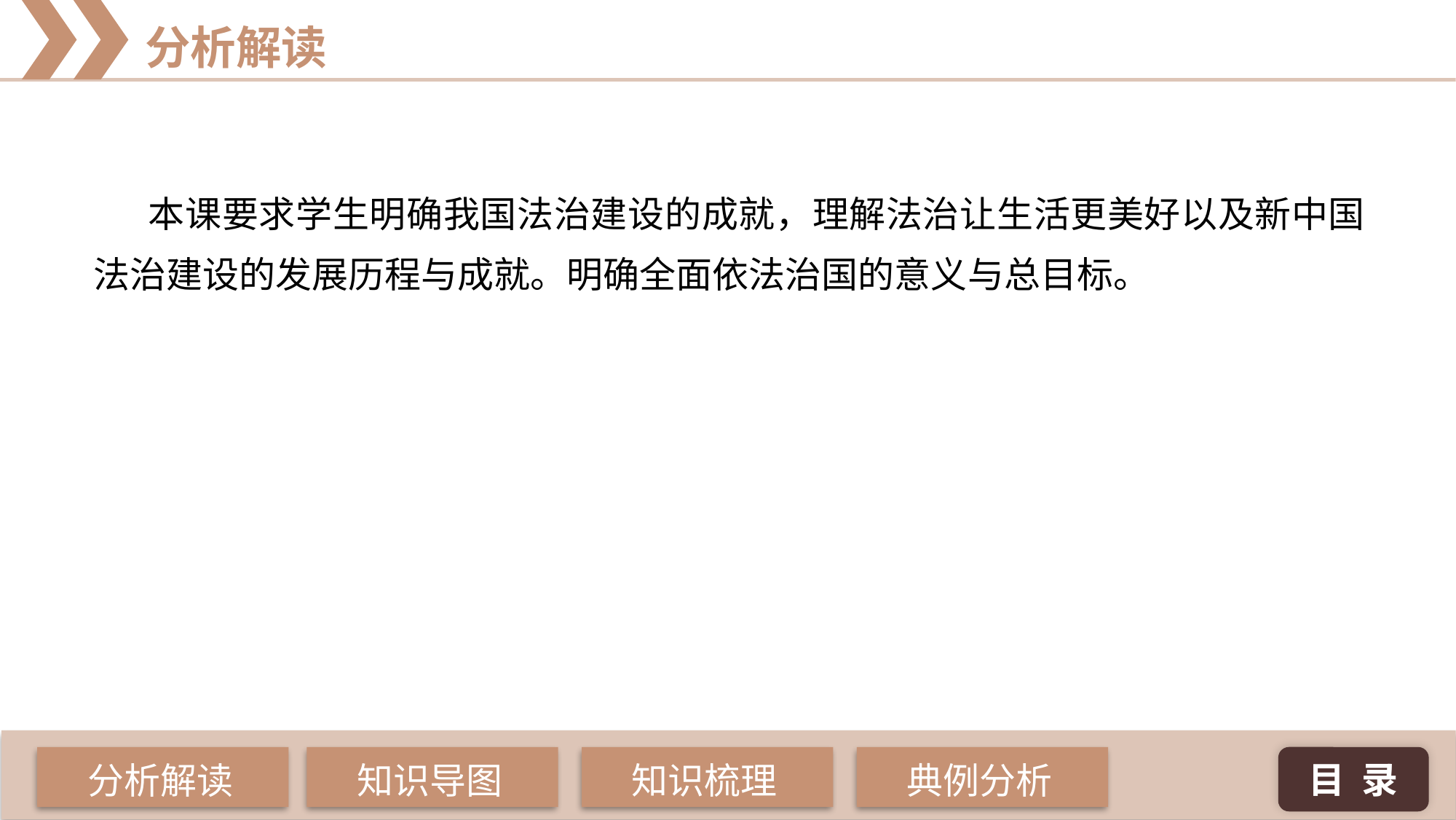

本课要求学生明确我国法治建设的成就，理解法治让生活更美好以及新中国法治建设的发展历程与成就。明确全面依法治国的意义与总目标。